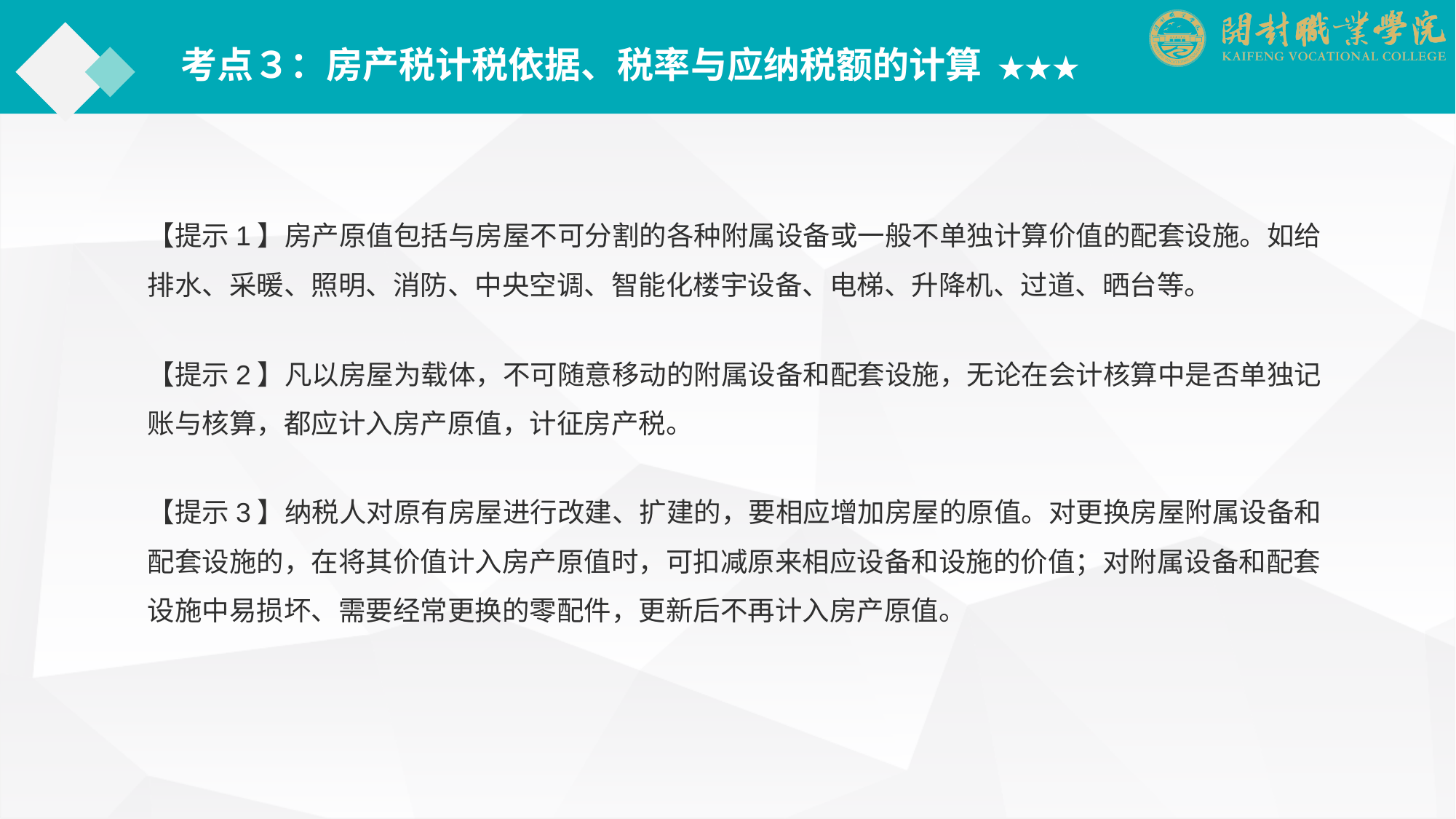

考点３：房产税计税依据、税率与应纳税额的计算  ★★★
【提示1】房产原值包括与房屋不可分割的各种附属设备或一般不单独计算价值的配套设施。如给排水、采暖、照明、消防、中央空调、智能化楼宇设备、电梯、升降机、过道、晒台等。
【提示2】凡以房屋为载体，不可随意移动的附属设备和配套设施，无论在会计核算中是否单独记账与核算，都应计入房产原值，计征房产税。
【提示3】纳税人对原有房屋进行改建、扩建的，要相应增加房屋的原值。对更换房屋附属设备和配套设施的，在将其价值计入房产原值时，可扣减原来相应设备和设施的价值；对附属设备和配套设施中易损坏、需要经常更换的零配件，更新后不再计入房产原值。